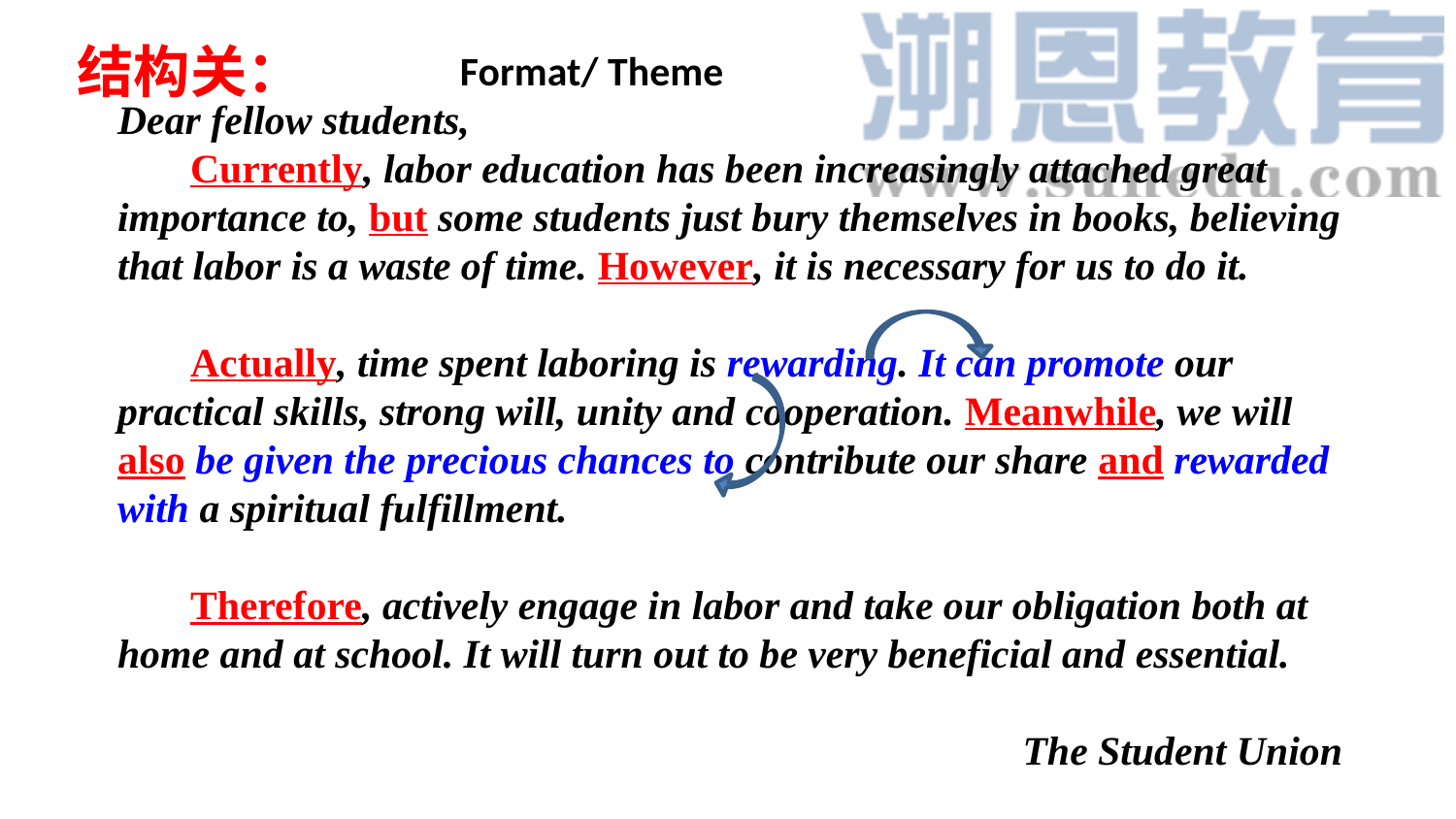

结构关：
Format/ Theme
Dear fellow students,
Currently, labor education has been increasingly attached great importance to, but some students just bury themselves in books, believing that labor is a waste of time. However, it is necessary for us to do it.

Actually, time spent laboring is rewarding. It can promote our practical skills, strong will, unity and cooperation. Meanwhile, we will also be given the precious chances to contribute our share and rewarded with a spiritual fulfillment.

Therefore, actively engage in labor and take our obligation both at home and at school. It will turn out to be very beneficial and essential.

The Student Union